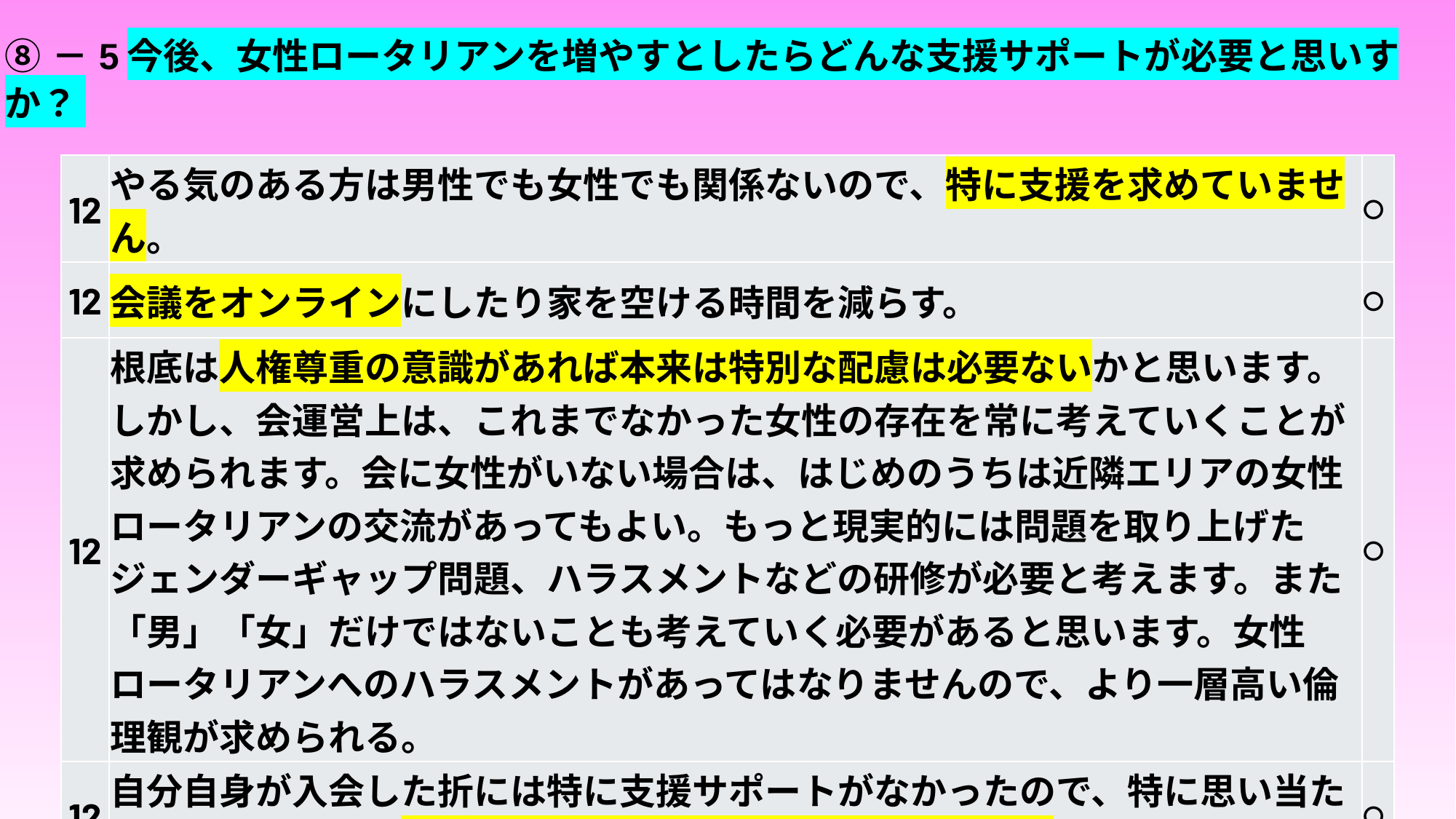

⑧－5今後、女性ロータリアンを増やすとしたらどんな支援サポートが必要と思いすか？
| 12 | やる気のある方は男性でも女性でも関係ないので、特に支援を求めていません。 | 〇 |
| --- | --- | --- |
| 12 | 会議をオンラインにしたり家を空ける時間を減らす。 | 〇 |
| 12 | 根底は人権尊重の意識があれば本来は特別な配慮は必要ないかと思います。しかし、会運営上は、これまでなかった女性の存在を常に考えていくことが求められます。会に女性がいない場合は、はじめのうちは近隣エリアの女性ロータリアンの交流があってもよい。もっと現実的には問題を取り上げたジェンダーギャップ問題、ハラスメントなどの研修が必要と考えます。また「男」「女」だけではないことも考えていく必要があると思います。女性ロータリアンへのハラスメントがあってはなりませんので、より一層高い倫理観が求められる。 | 〇 |
| 12 | 自分自身が入会した折には特に支援サポートがなかったので、特に思い当たらない。ただし、若い女性に対してはハラスメントに注意すべき。 | 〇 |
| 12 | 無意識の差別をなくすよう周知する。 | 〇 |